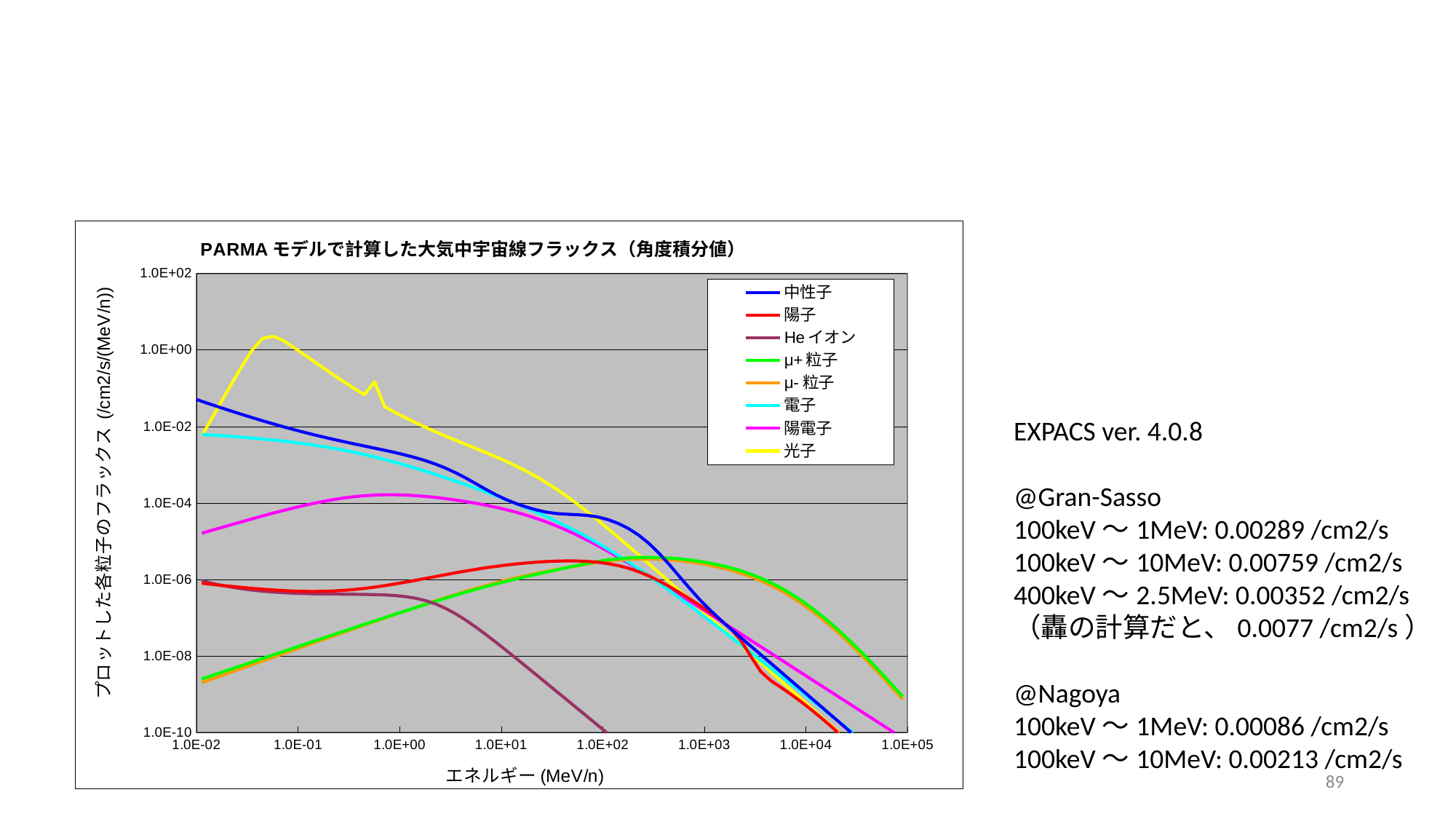

#

### Chart:

| Category | 中性子 | 陽子 | Heイオン | μ+粒子 | μ-粒子 | 電子 | 陽電子 | 光子 |
|---|---|---|---|---|---|---|---|---|
EXPACS ver. 4.0.8

@Gran-Sasso
100keV～1MeV: 0.00289 /cm2/s
100keV～10MeV: 0.00759 /cm2/s
400keV～2.5MeV: 0.00352 /cm2/s
（轟の計算だと、0.0077 /cm2/s）

@Nagoya
100keV～1MeV: 0.00086 /cm2/s
100keV～10MeV: 0.00213 /cm2/s
89